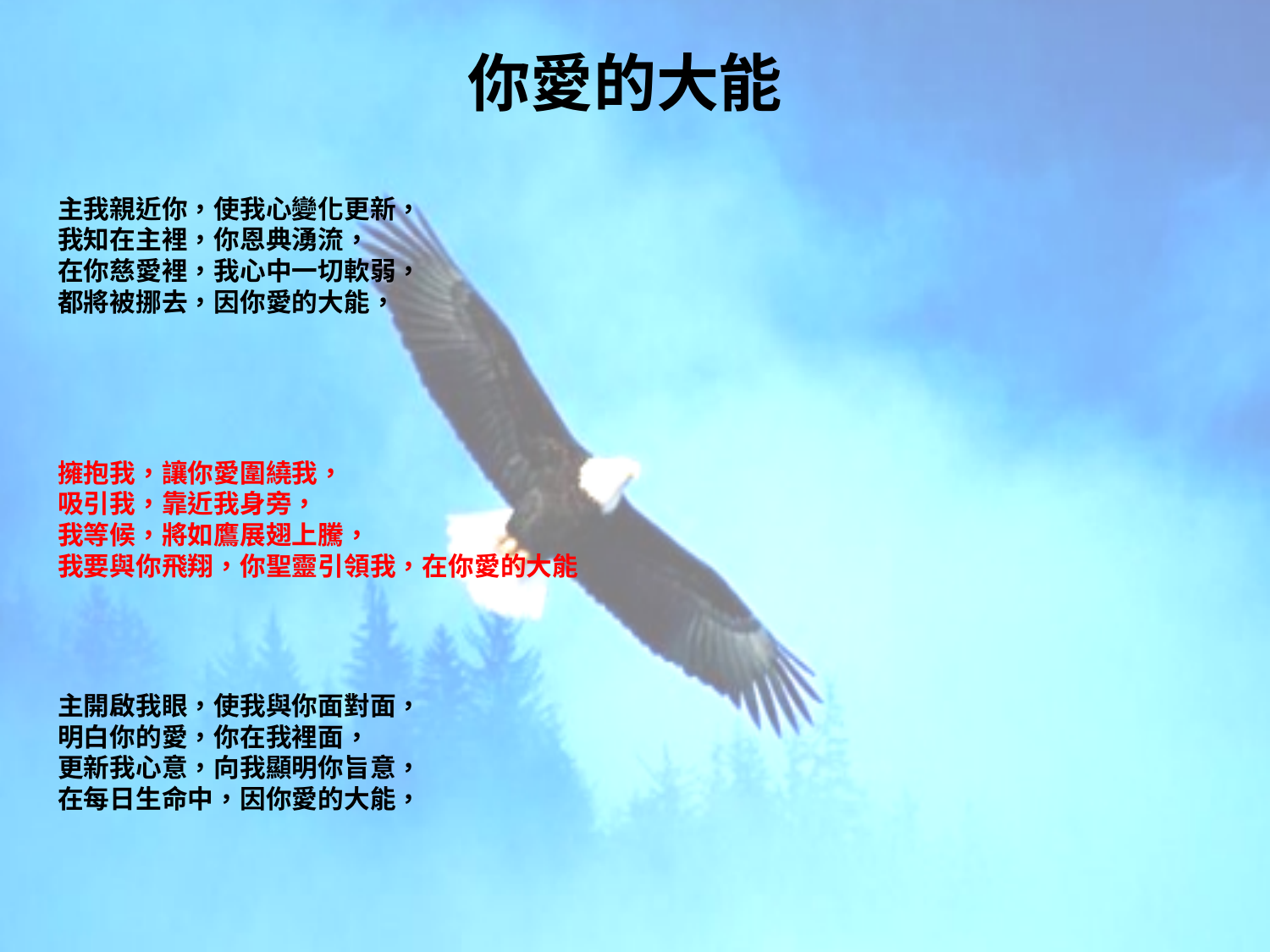

# 你愛的大能
主我親近你，使我心變化更新，
我知在主裡，你恩典湧流，
在你慈愛裡，我心中一切軟弱，
都將被挪去，因你愛的大能，

擁抱我，讓你愛圍繞我，
吸引我，靠近我身旁，
我等候，將如鷹展翅上騰，
我要與你飛翔，你聖靈引領我，在你愛的大能

主開啟我眼，使我與你面對面，
明白你的愛，你在我裡面，
更新我心意，向我顯明你旨意，
在每日生命中，因你愛的大能，